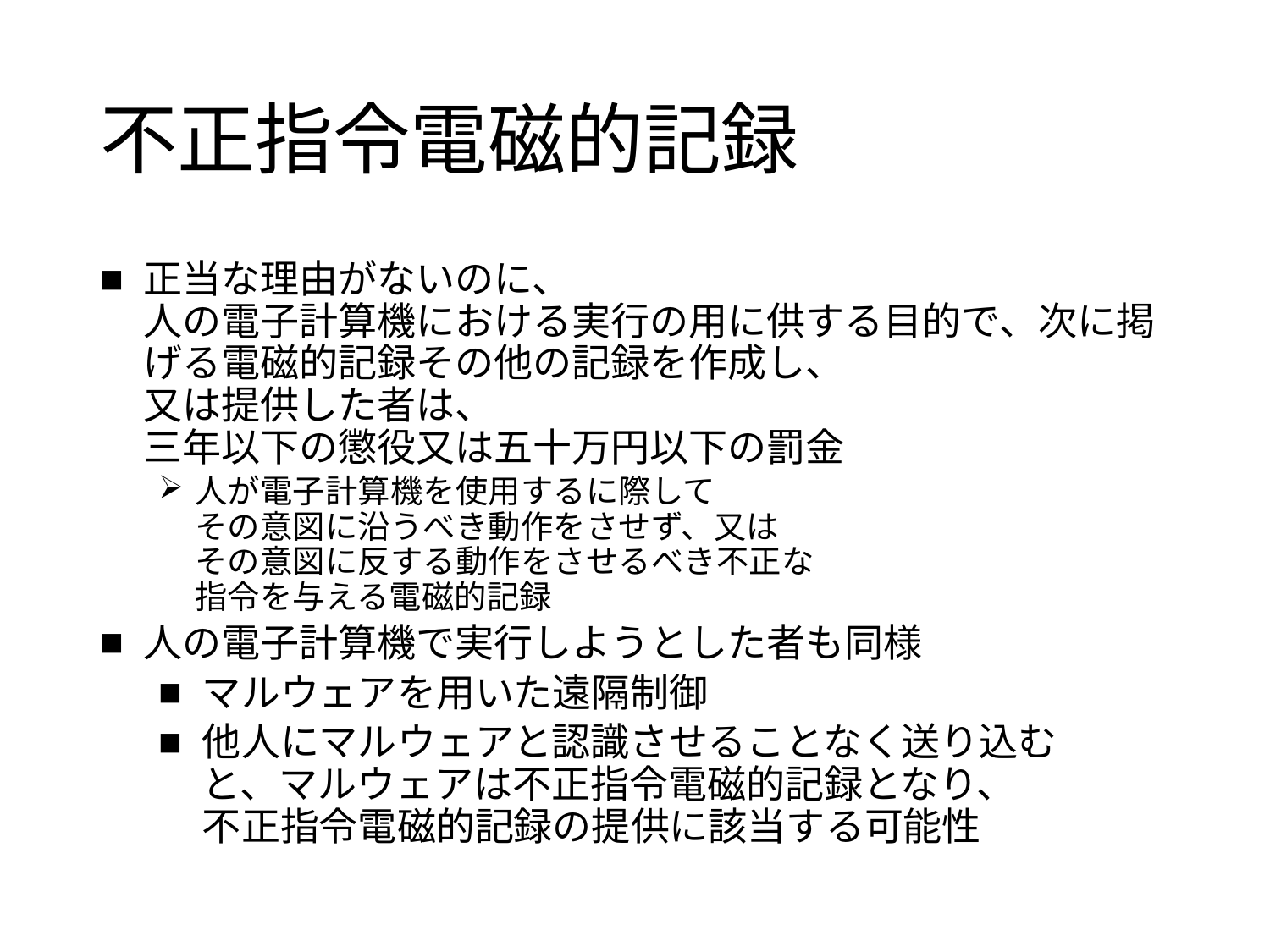

# 不正指令電磁的記録
正当な理由がないのに、
人の電子計算機における実行の用に供する目的で、次に掲げる電磁的記録その他の記録を作成し、
又は提供した者は、
三年以下の懲役又は五十万円以下の罰金
人が電子計算機を使用するに際して
その意図に沿うべき動作をさせず、又は
その意図に反する動作をさせるべき不正な
指令を与える電磁的記録
人の電子計算機で実行しようとした者も同様
マルウェアを用いた遠隔制御
他人にマルウェアと認識させることなく送り込む
と、マルウェアは不正指令電磁的記録となり、
不正指令電磁的記録の提供に該当する可能性